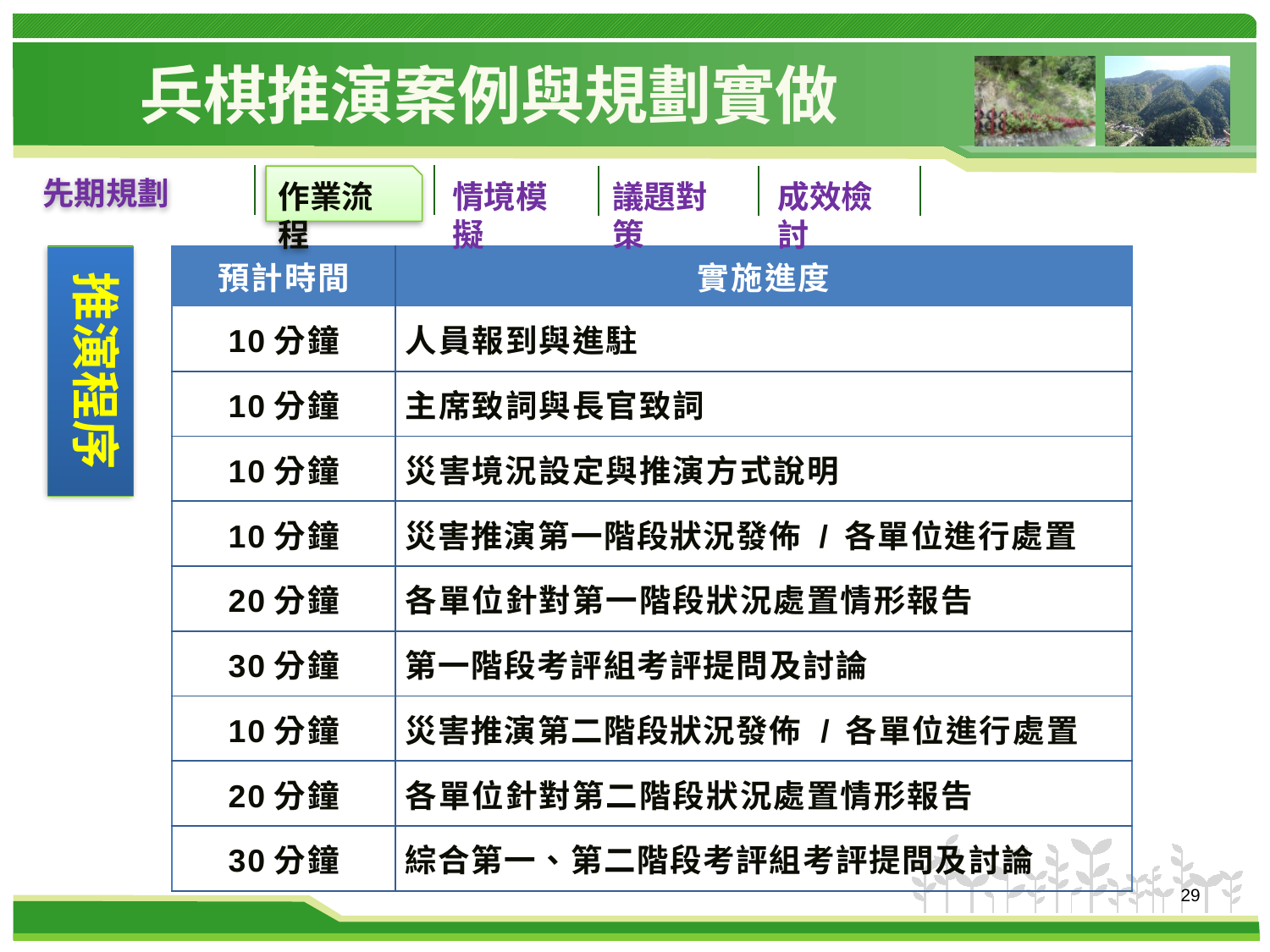

# 兵棋推演案例與規劃實做
先期規劃
作業流程
情境模擬
議題對策
成效檢討
| 預計時間 | 實施進度 |
| --- | --- |
| 10分鐘 | 人員報到與進駐 |
| 10分鐘 | 主席致詞與長官致詞 |
| 10分鐘 | 災害境況設定與推演方式說明 |
| 10分鐘 | 災害推演第一階段狀況發佈 / 各單位進行處置 |
| 20分鐘 | 各單位針對第一階段狀況處置情形報告 |
| 30分鐘 | 第一階段考評組考評提問及討論 |
| 10分鐘 | 災害推演第二階段狀況發佈 / 各單位進行處置 |
| 20分鐘 | 各單位針對第二階段狀況處置情形報告 |
| 30分鐘 | 綜合第一、第二階段考評組考評提問及討論 |
推演程序
29